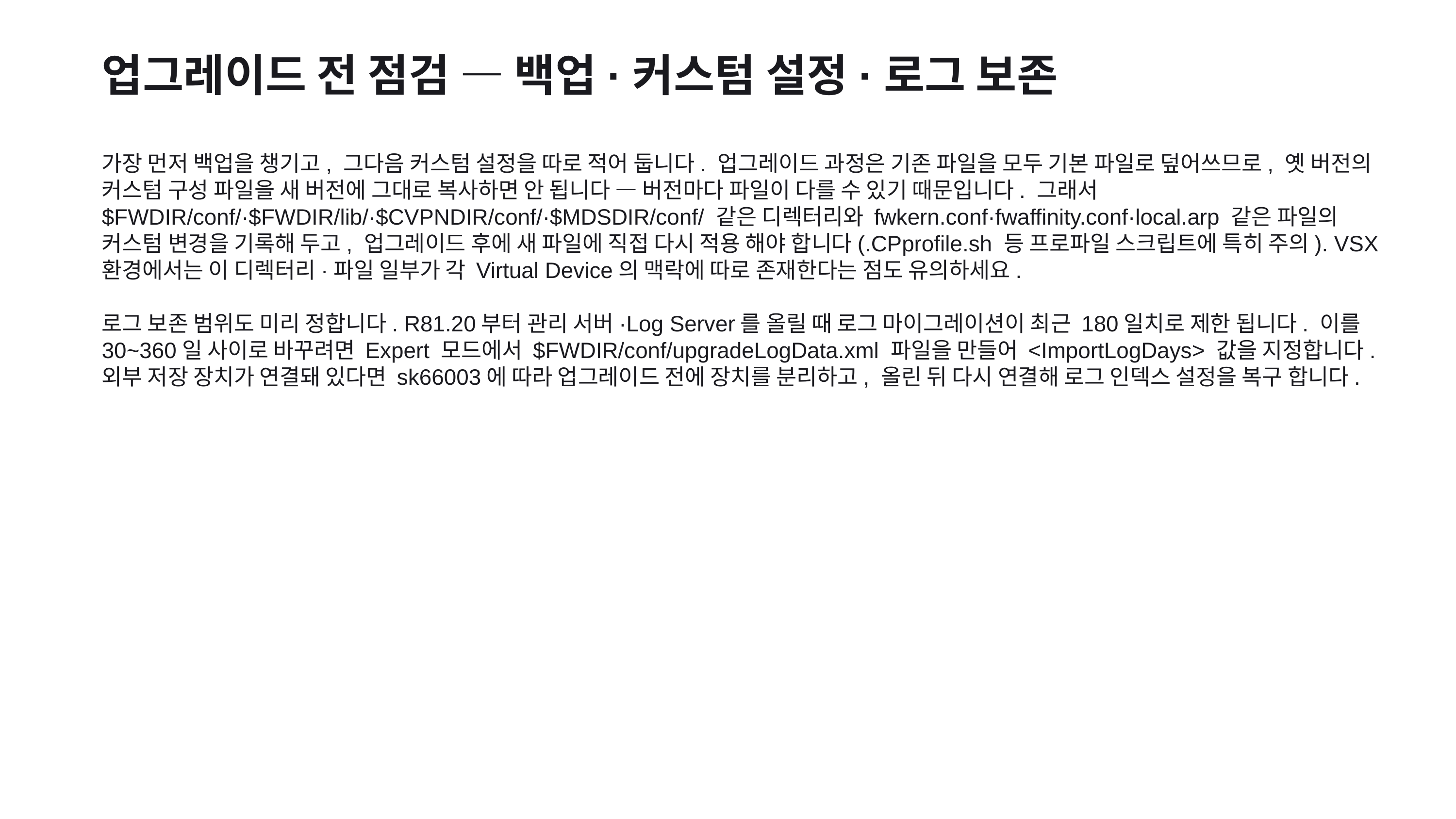

업그레이드 전 점검 — 백업·커스텀 설정·로그 보존
가장 먼저 백업을 챙기고, 그다음 커스텀 설정을 따로 적어 둡니다. 업그레이드 과정은 기존 파일을 모두 기본 파일로 덮어쓰므로, 옛 버전의 커스텀 구성 파일을 새 버전에 그대로 복사하면 안 됩니다 — 버전마다 파일이 다를 수 있기 때문입니다. 그래서 $FWDIR/conf/·$FWDIR/lib/·$CVPNDIR/conf/·$MDSDIR/conf/ 같은 디렉터리와 fwkern.conf·fwaffinity.conf·local.arp 같은 파일의 커스텀 변경을 기록해 두고, 업그레이드 후에 새 파일에 직접 다시 적용 해야 합니다(.CPprofile.sh 등 프로파일 스크립트에 특히 주의). VSX 환경에서는 이 디렉터리·파일 일부가 각 Virtual Device의 맥락에 따로 존재한다는 점도 유의하세요.

로그 보존 범위도 미리 정합니다. R81.20부터 관리 서버·Log Server를 올릴 때 로그 마이그레이션이 최근 180일치로 제한 됩니다. 이를 30~360일 사이로 바꾸려면 Expert 모드에서 $FWDIR/conf/upgradeLogData.xml 파일을 만들어 <ImportLogDays> 값을 지정합니다. 외부 저장 장치가 연결돼 있다면 sk66003에 따라 업그레이드 전에 장치를 분리하고, 올린 뒤 다시 연결해 로그 인덱스 설정을 복구 합니다.